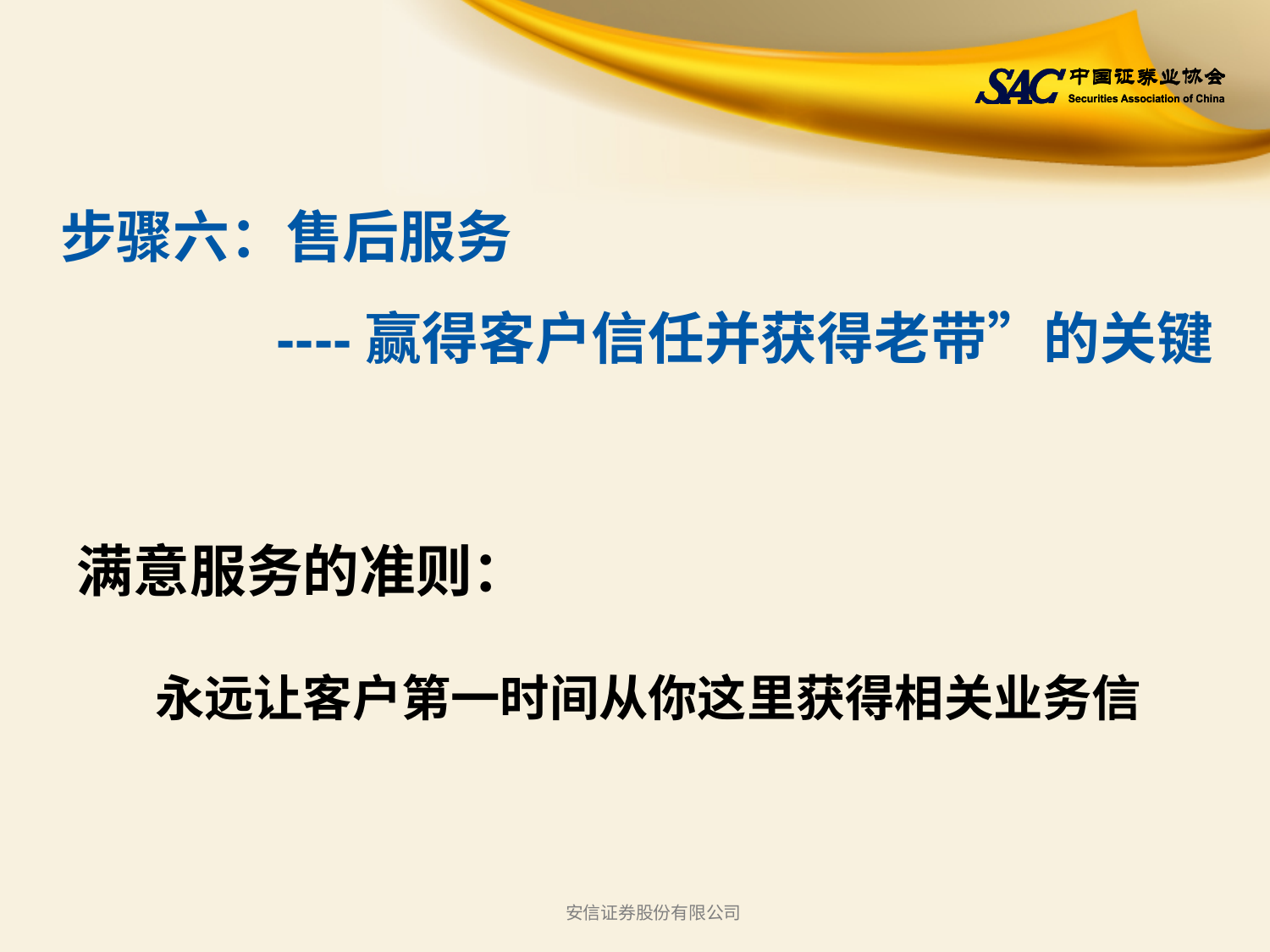

# 步骤六：售后服务 ----赢得客户信任并获得老带”的关键

满意服务的准则：
     永远让客户第一时间从你这里获得相关业务信